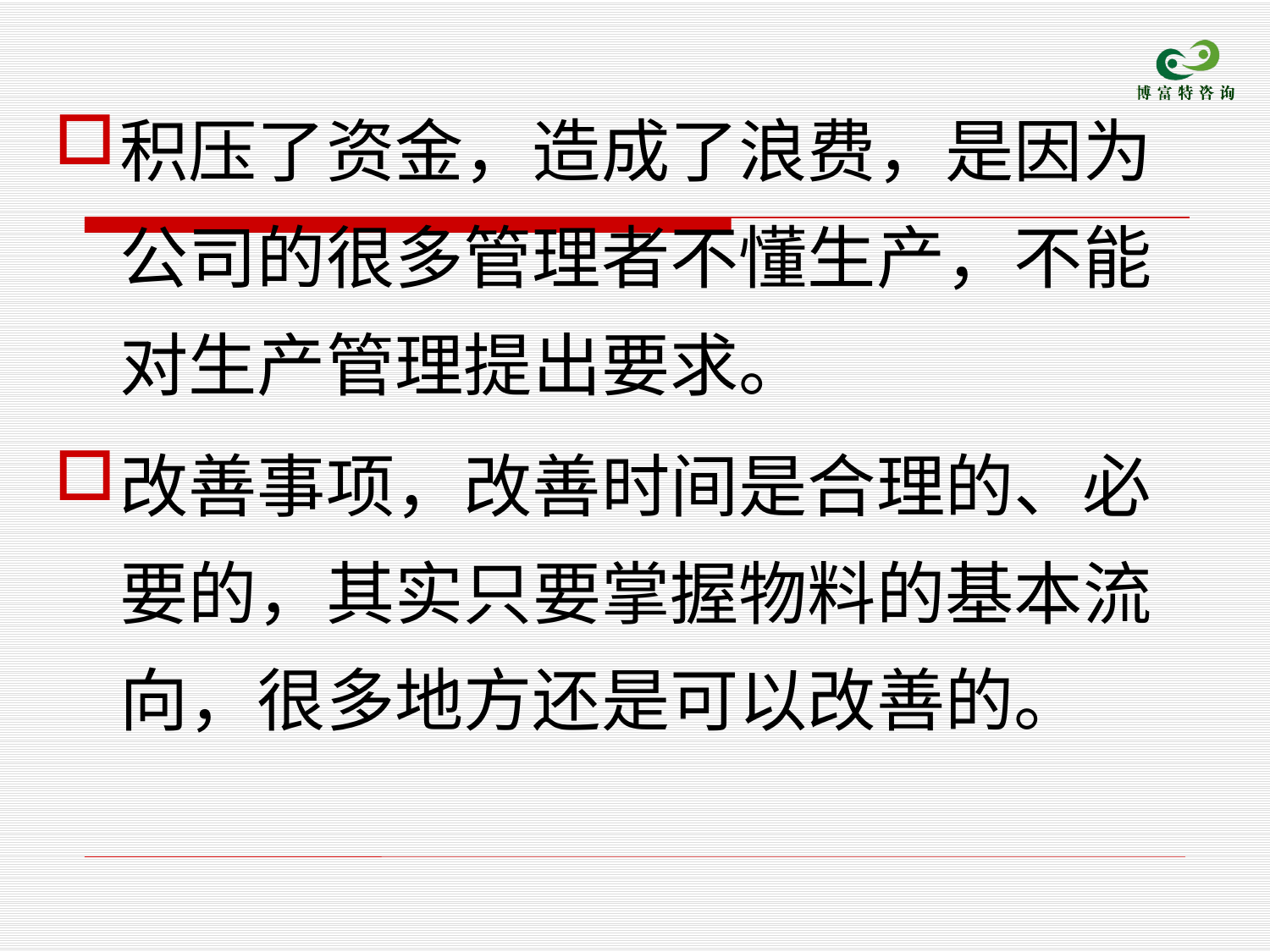

积压了资金，造成了浪费，是因为公司的很多管理者不懂生产，不能对生产管理提出要求。
改善事项，改善时间是合理的、必要的，其实只要掌握物料的基本流向，很多地方还是可以改善的。
729